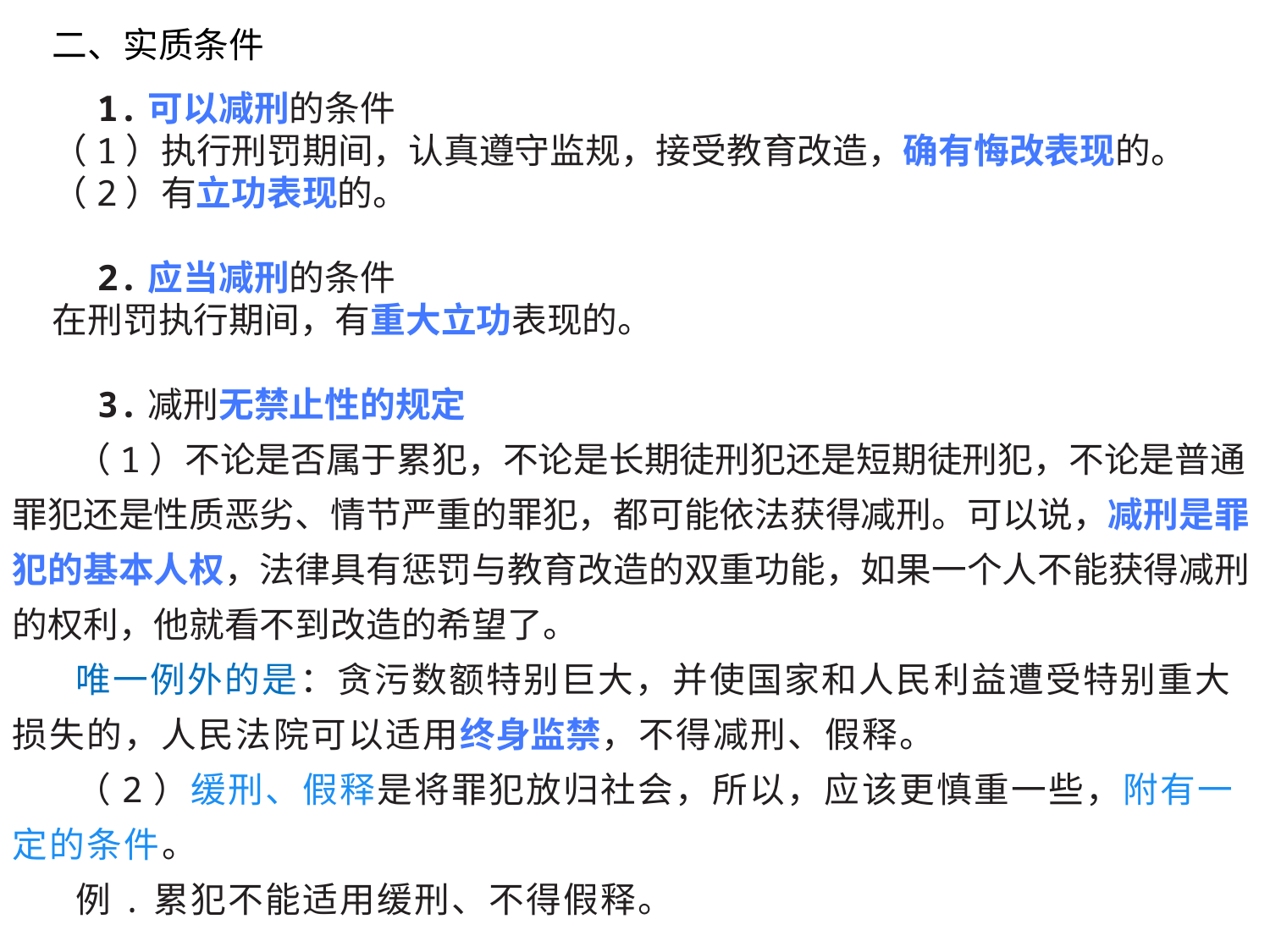

二、实质条件

    1.可以减刑的条件
    （1）执行刑罚期间，认真遵守监规，接受教育改造，确有悔改表现的。
    （2）有立功表现的。

    2.应当减刑的条件
    在刑罚执行期间，有重大立功表现的。

    3.减刑无禁止性的规定
（1）不论是否属于累犯，不论是长期徒刑犯还是短期徒刑犯，不论是普通罪犯还是性质恶劣、情节严重的罪犯，都可能依法获得减刑。可以说，减刑是罪犯的基本人权，法律具有惩罚与教育改造的双重功能，如果一个人不能获得减刑的权利，他就看不到改造的希望了。
唯一例外的是：贪污数额特别巨大，并使国家和人民利益遭受特别重大损失的，人民法院可以适用终身监禁，不得减刑、假释。
（2）缓刑、假释是将罪犯放归社会，所以，应该更慎重一些，附有一定的条件。
例.累犯不能适用缓刑、不得假释。